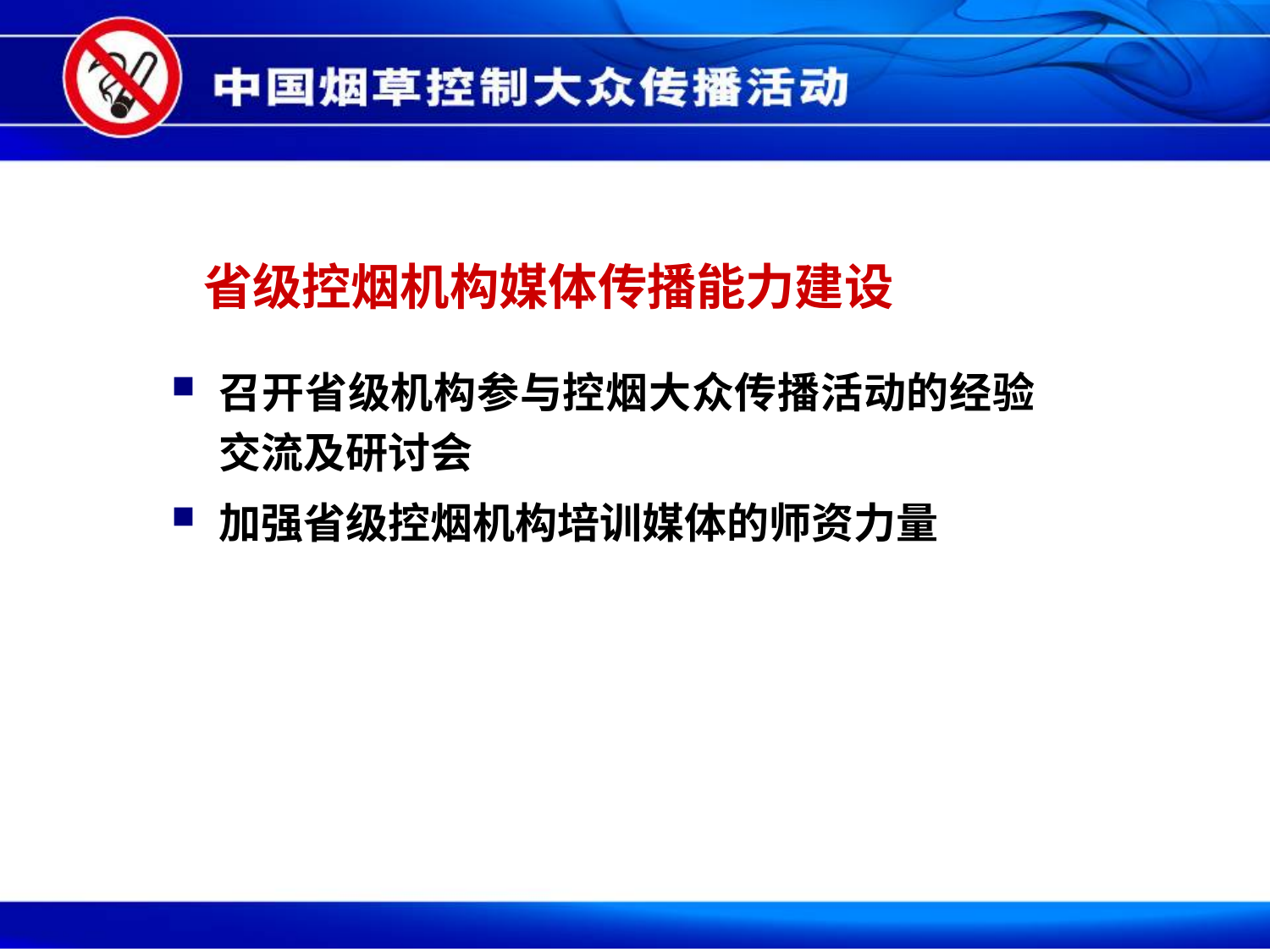

# 省级控烟机构媒体传播能力建设
召开省级机构参与控烟大众传播活动的经验交流及研讨会
加强省级控烟机构培训媒体的师资力量